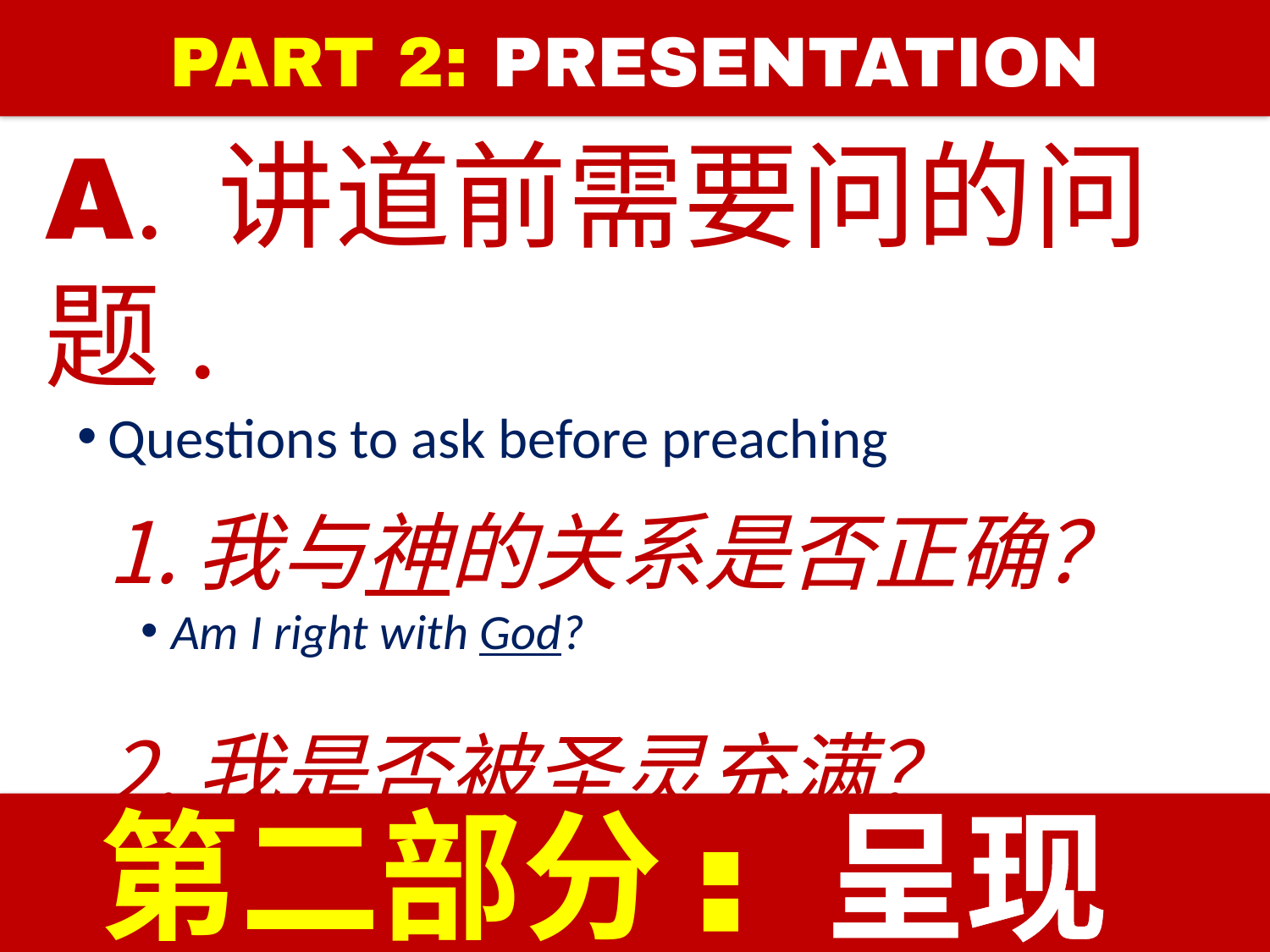

# PART 2: PRESENTATION
A. 讲道前需要问的问题.
Questions to ask before preaching

我与神的关系是否正确？
Am I right with God?

我是否被圣灵充满？
Am I filled with the Holy Spirit?
第二部分: 呈现